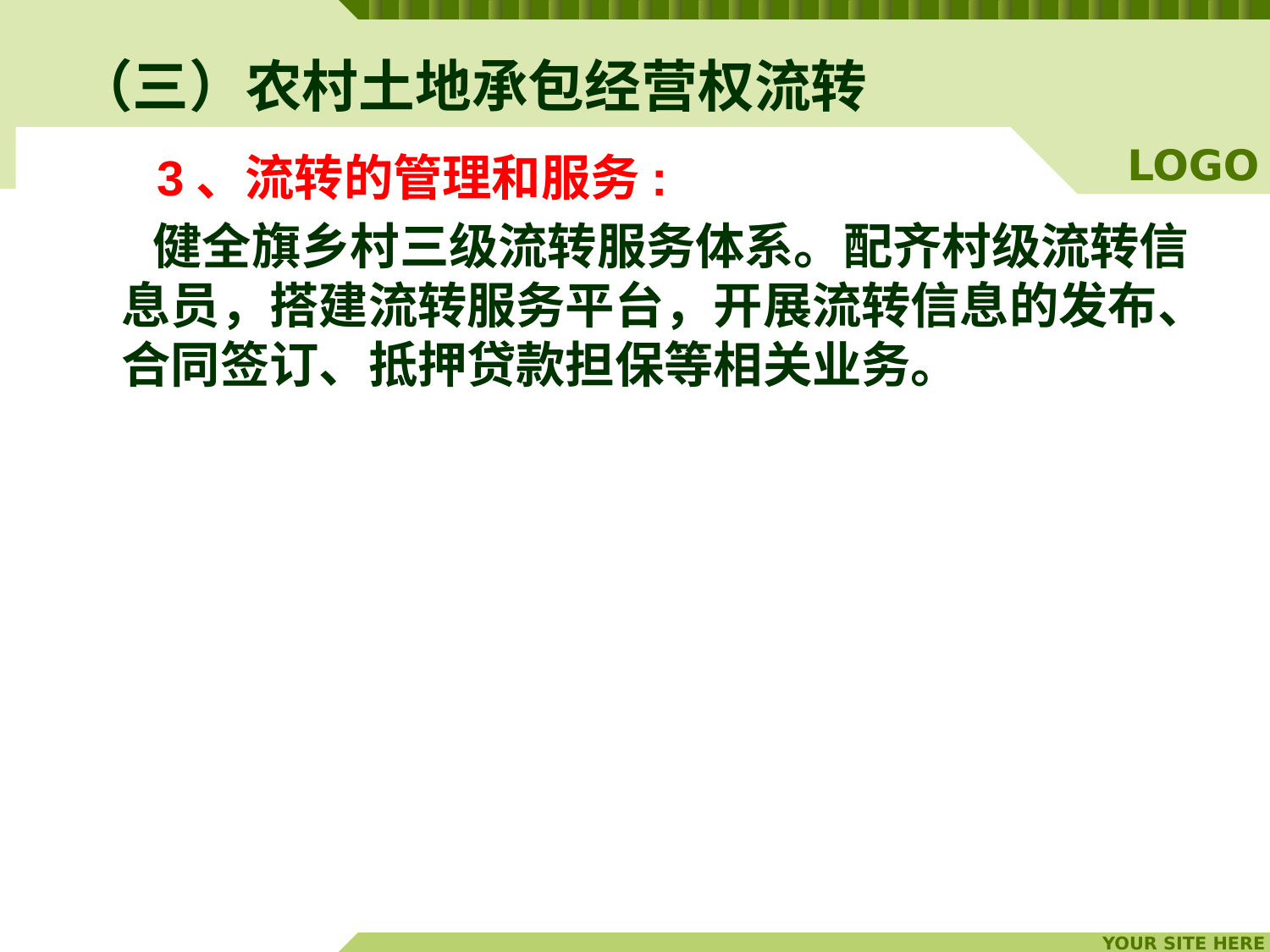

# （三）农村土地承包经营权流转
      3、流转的管理和服务:
      健全旗乡村三级流转服务体系。配齐村级流转信息员，搭建流转服务平台，开展流转信息的发布、合同签订、抵押贷款担保等相关业务。